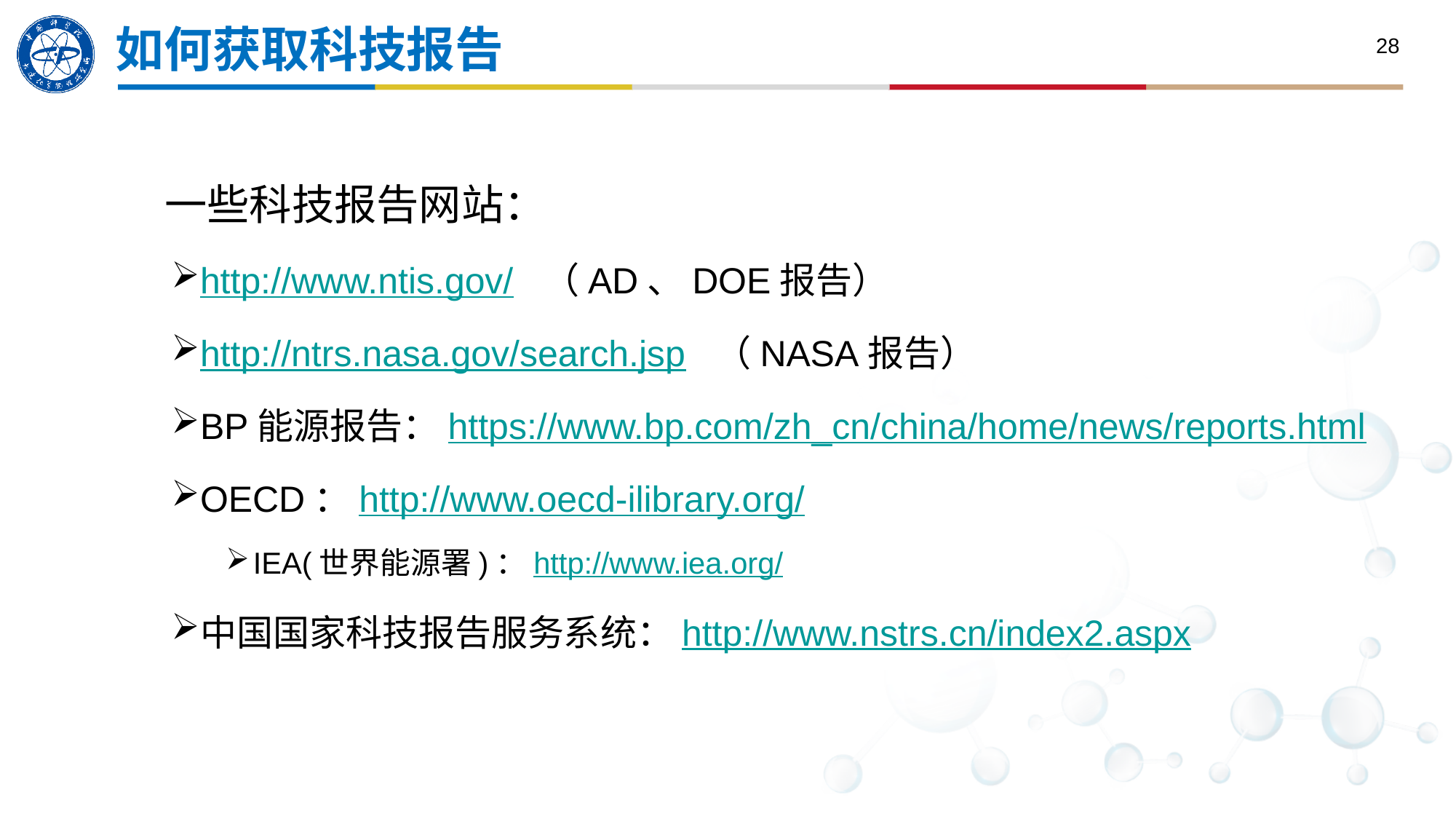

如何获取科技报告
28
    一些科技报告网站：
http://www.ntis.gov/  （AD、DOE报告）
http://ntrs.nasa.gov/search.jsp  （NASA报告）
BP能源报告：https://www.bp.com/zh_cn/china/home/news/reports.html
OECD：http://www.oecd-ilibrary.org/
IEA(世界能源署)：http://www.iea.org/
中国国家科技报告服务系统：http://www.nstrs.cn/index2.aspx